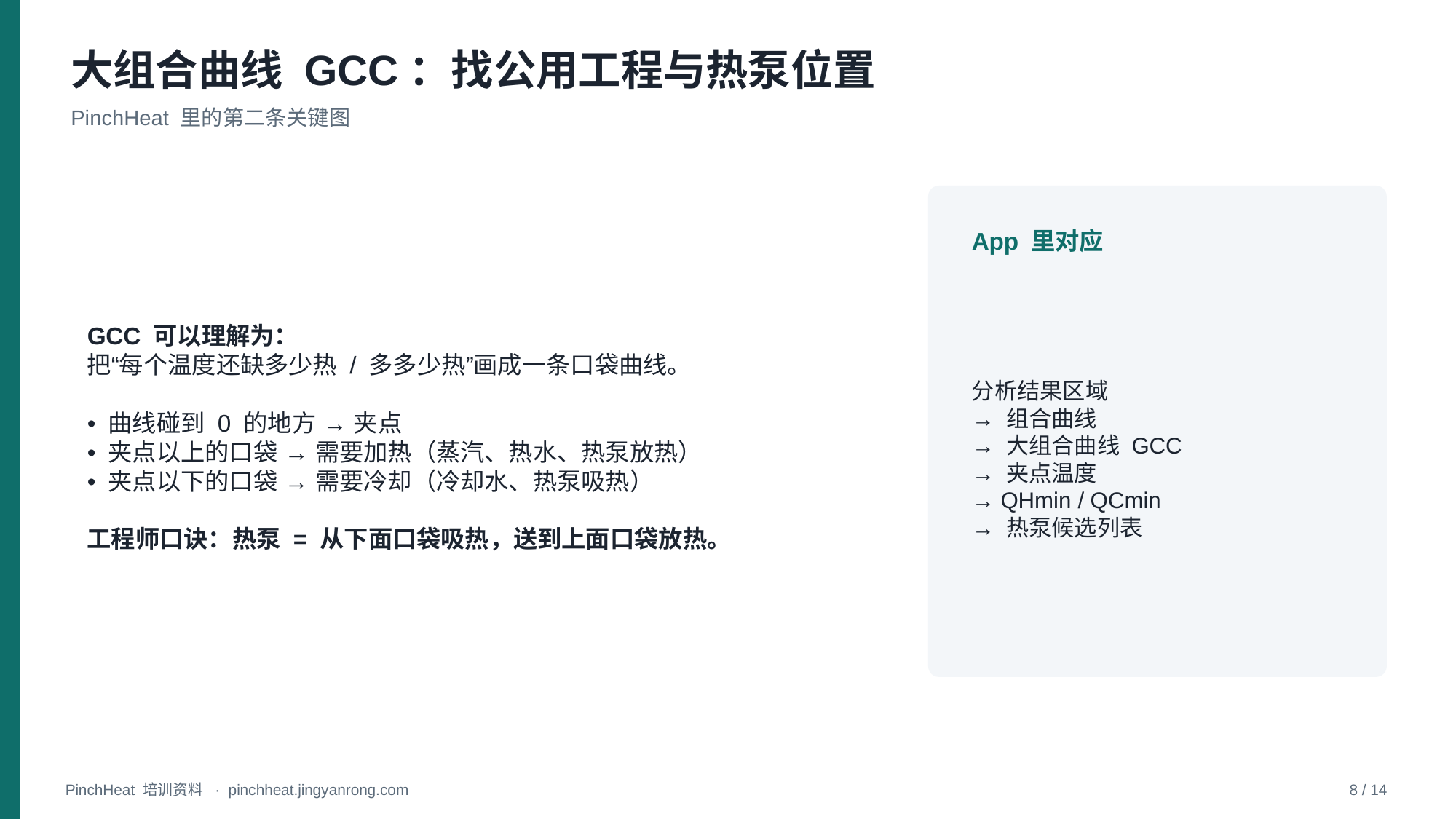

大组合曲线 GCC：找公用工程与热泵位置
PinchHeat 里的第二条关键图
GCC 可以理解为：
把“每个温度还缺多少热 / 多多少热”画成一条口袋曲线。

• 曲线碰到 0 的地方 → 夹点
• 夹点以上的口袋 → 需要加热（蒸汽、热水、热泵放热）
• 夹点以下的口袋 → 需要冷却（冷却水、热泵吸热）

工程师口诀：热泵 = 从下面口袋吸热，送到上面口袋放热。

App 里对应
分析结果区域
→ 组合曲线
→ 大组合曲线 GCC
→ 夹点温度
→ QHmin / QCmin
→ 热泵候选列表
PinchHeat 培训资料  ·  pinchheat.jingyanrong.com
8 / 14